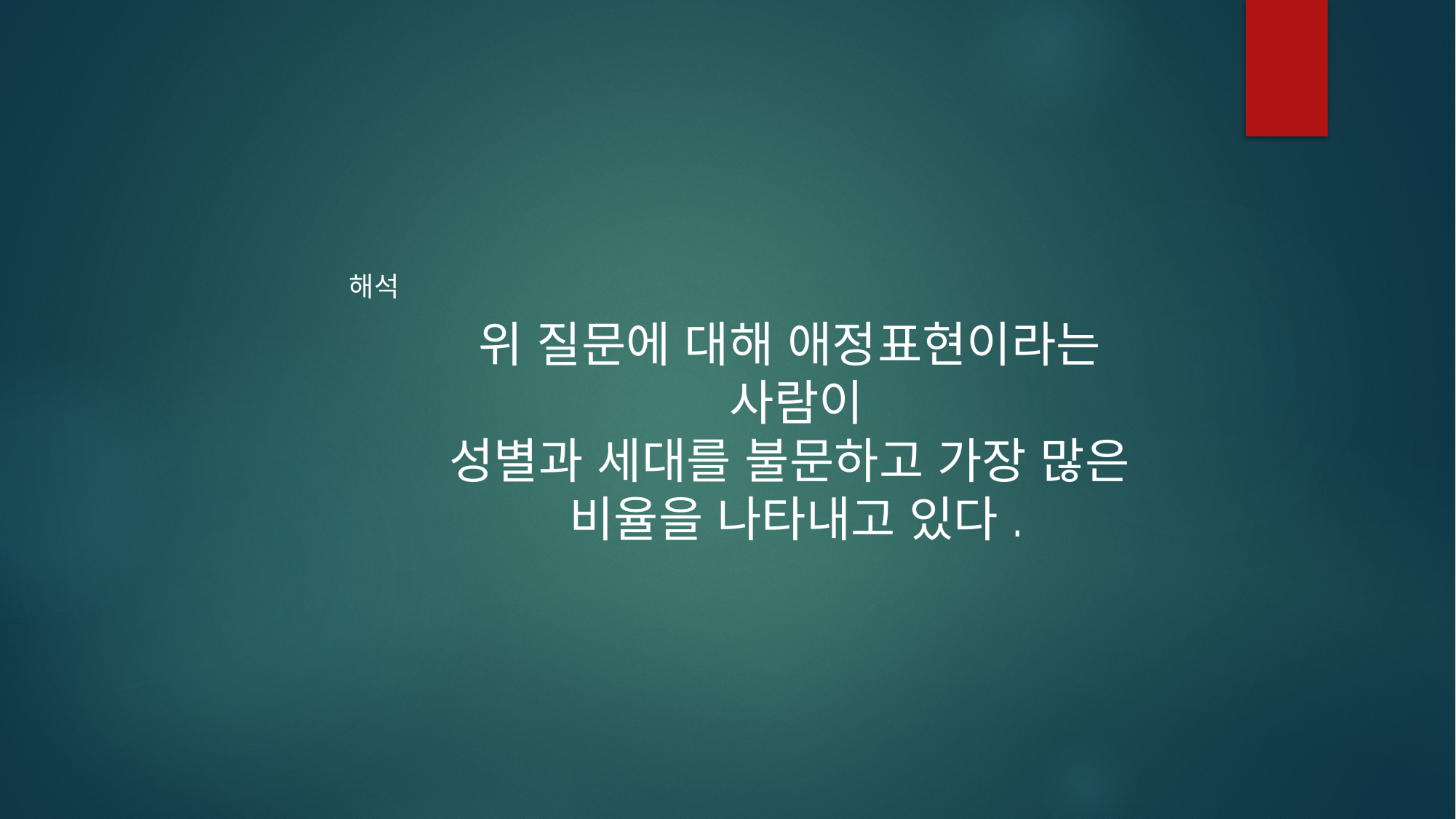

해석
위 질문에 대해 애정표현이라는
사람이
성별과 세대를 불문하고 가장 많은
비율을 나타내고 있다.